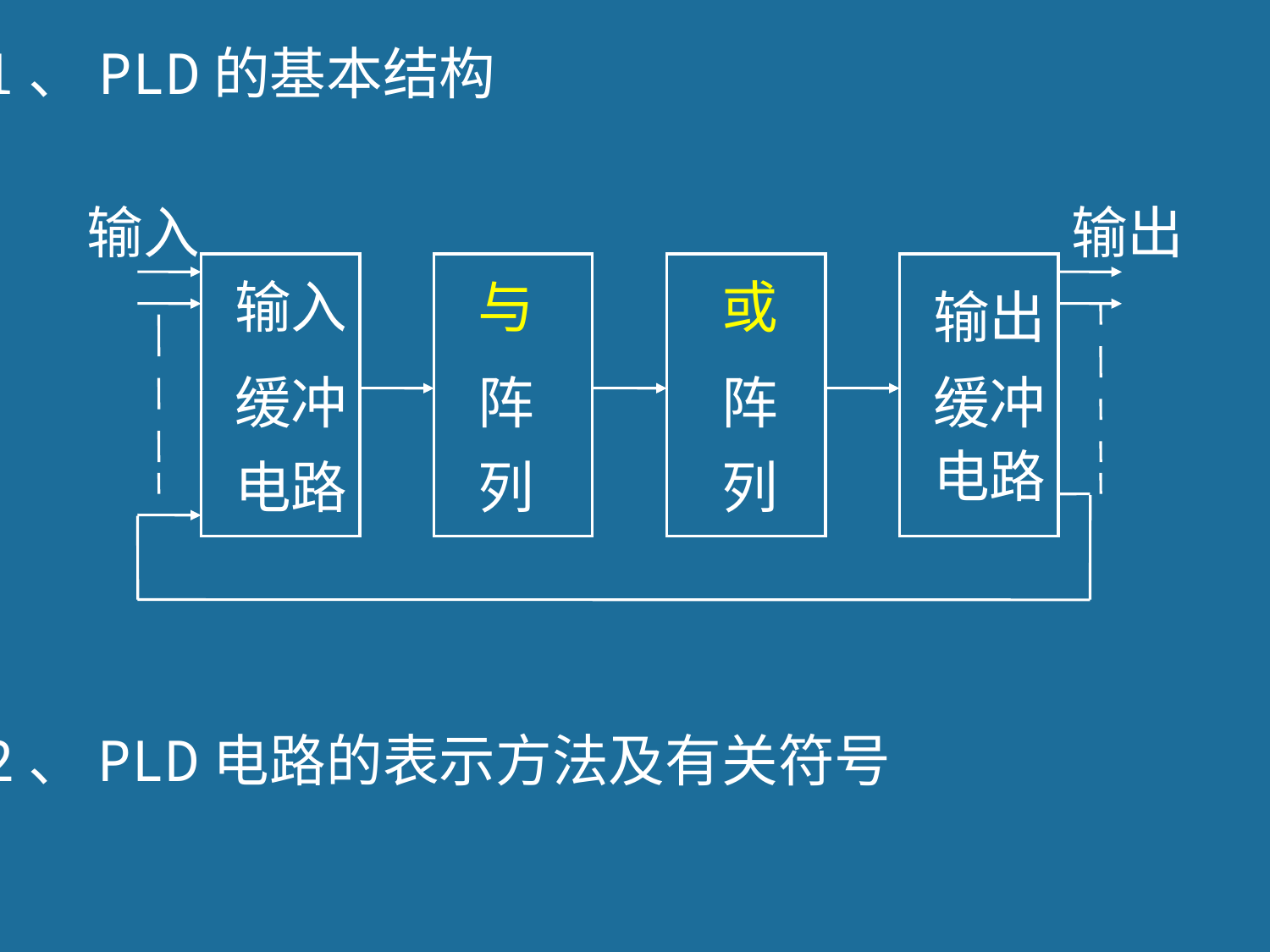

1、PLD的基本结构
输入
输出

输入
与
或

输出

缓冲
阵
阵
缓冲

电路

电路
列
列

2、PLD电路的表示方法及有关符号
6